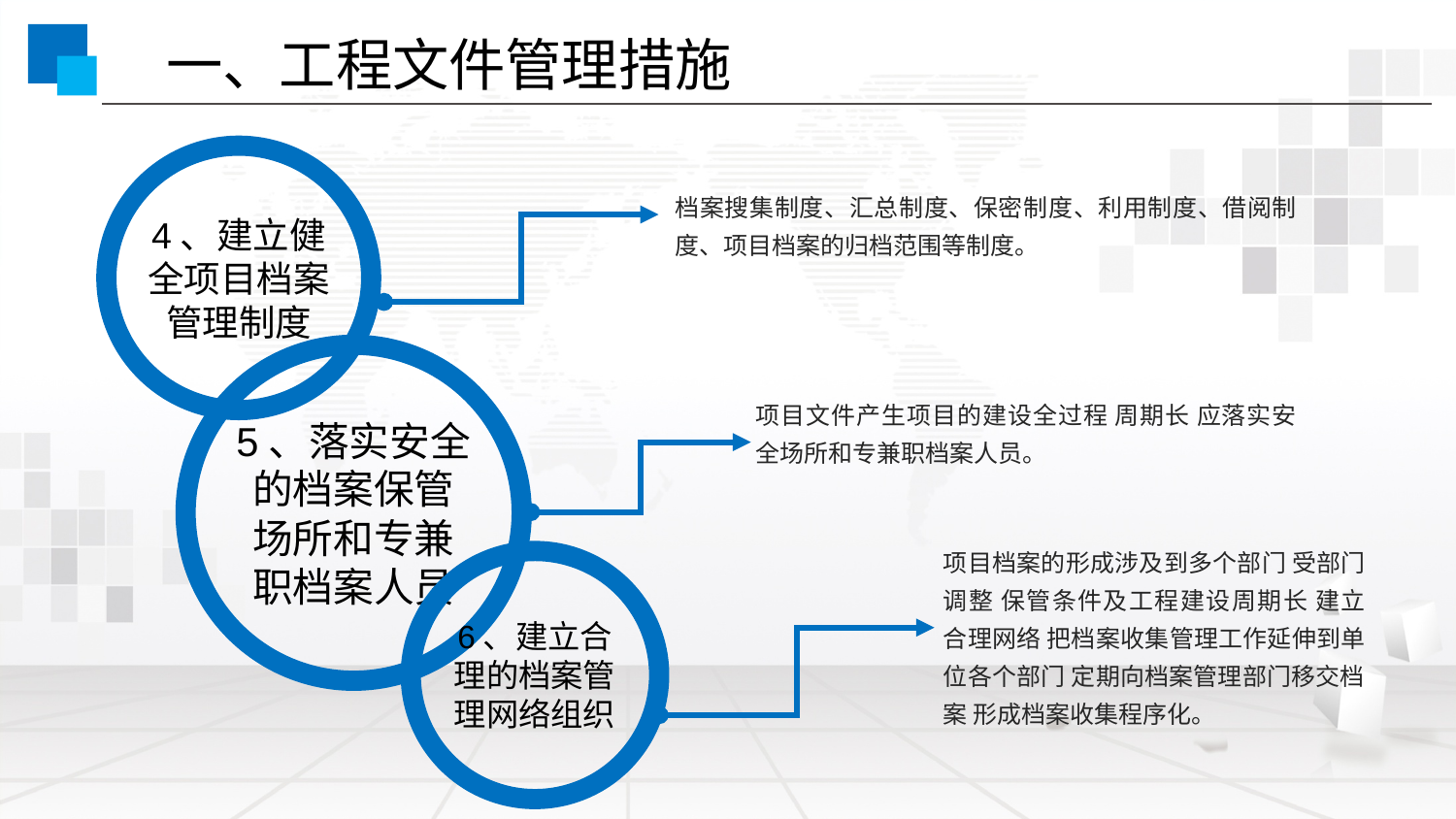

一、工程文件管理措施
4、建立健全项目档案管理制度
档案搜集制度、汇总制度、保密制度、利用制度、借阅制度、项目档案的归档范围等制度。
项目文件产生项目的建设全过程 周期长 应落实安全场所和专兼职档案人员。
5、落实安全的档案保管场所和专兼职档案人员
项目档案的形成涉及到多个部门 受部门调整 保管条件及工程建设周期长 建立合理网络 把档案收集管理工作延伸到单位各个部门 定期向档案管理部门移交档案 形成档案收集程序化。
6、建立合理的档案管理网络组织